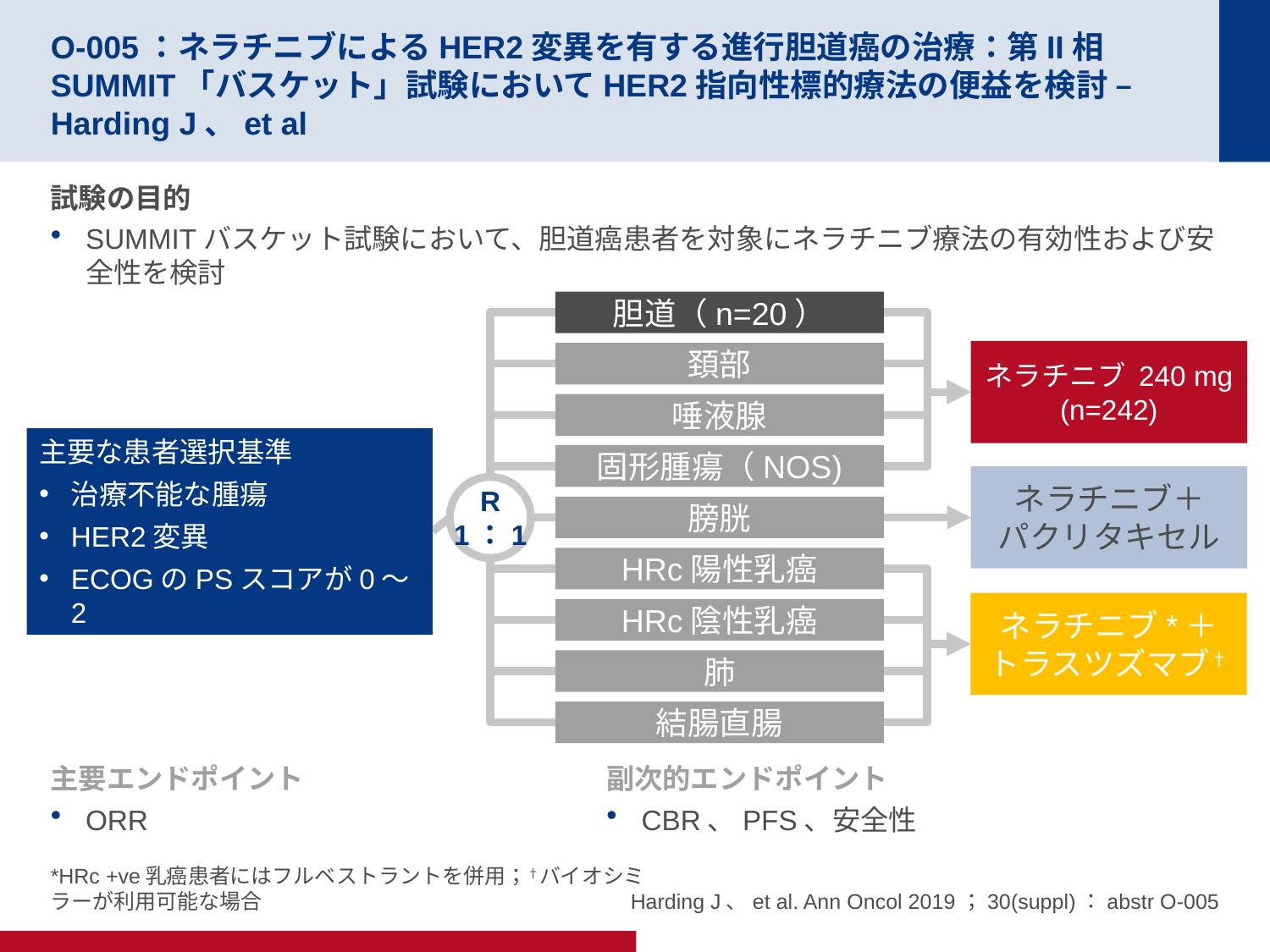

# O-005：ネラチニブによるHER2変異を有する進行胆道癌の治療：第II相SUMMIT「バスケット」試験においてHER2指向性標的療法の便益を検討 – Harding J、et al
試験の目的
SUMMITバスケット試験において、胆道癌患者を対象にネラチニブ療法の有効性および安全性を検討
胆道（n=20）
ネラチニブ 240 mg
(n=242)
頚部
唾液腺
主要な患者選択基準
治療不能な腫瘍
HER2変異
ECOGのPSスコアが0～2
固形腫瘍（NOS)
ネラチニブ＋
パクリタキセル
R
1：1
膀胱
HRc陽性乳癌
ネラチニブ*＋
トラスツズマブ†
HRc陰性乳癌
肺
結腸直腸
主要エンドポイント
ORR

副次的エンドポイント
CBR、PFS、安全性
*HRc +ve乳癌患者にはフルベストラントを併用；†バイオシミラーが利用可能な場合
Harding J、et al. Ann Oncol 2019；30(suppl)：abstr O-005